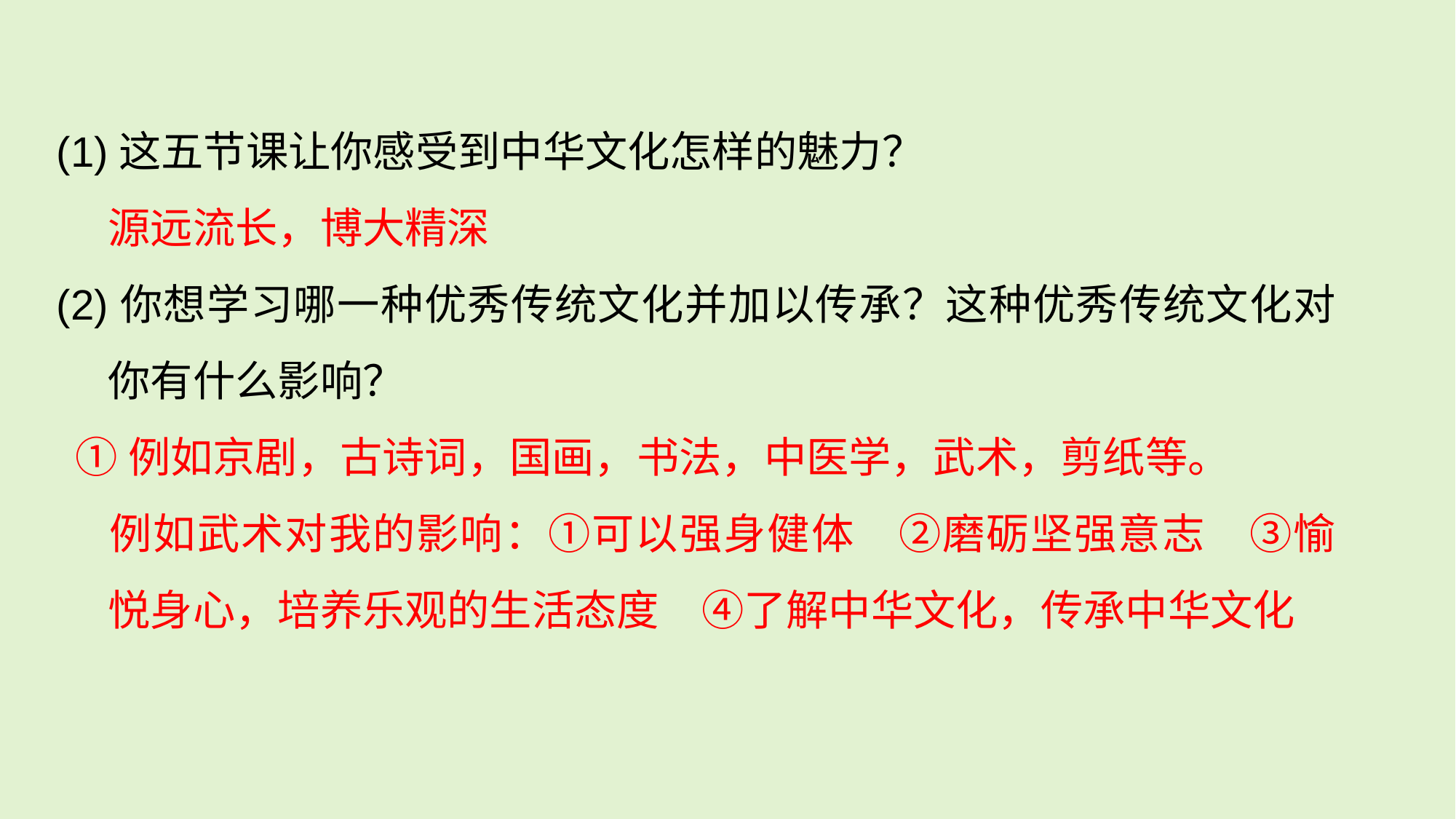

(1)这五节课让你感受到中华文化怎样的魅力？
 	源远流长，博大精深
(2)你想学习哪一种优秀传统文化并加以传承？这种优秀传统文化对你有什么影响？
  ①例如京剧，古诗词，国画，书法，中医学，武术，剪纸等。
	例如武术对我的影响：①可以强身健体　②磨砺坚强意志　③愉悦身心，培养乐观的生活态度　④了解中华文化，传承中华文化